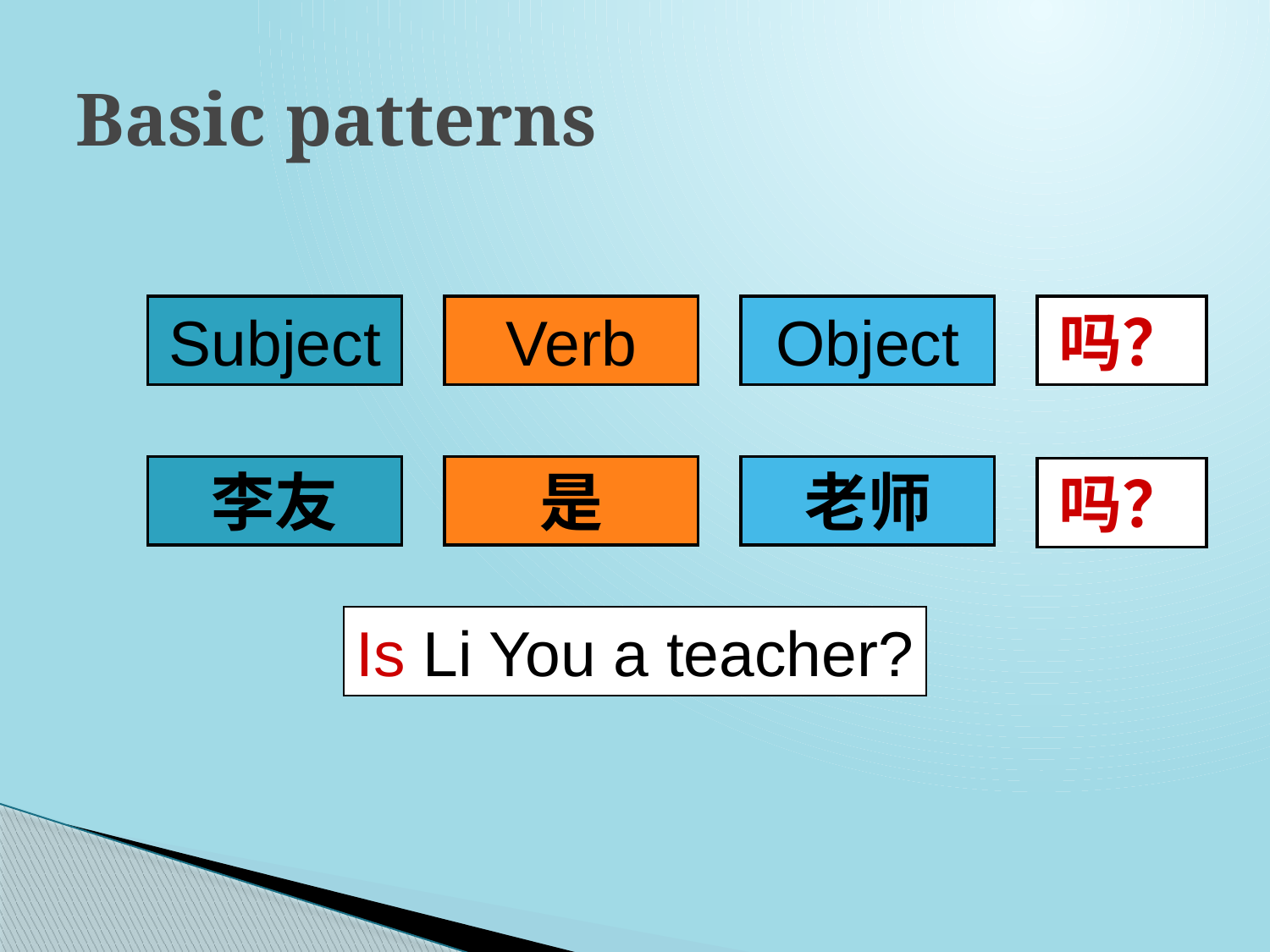

# Basic patterns
Subject
Verb
Object
吗？
李友
是
老师
吗？
Is Li You a teacher?